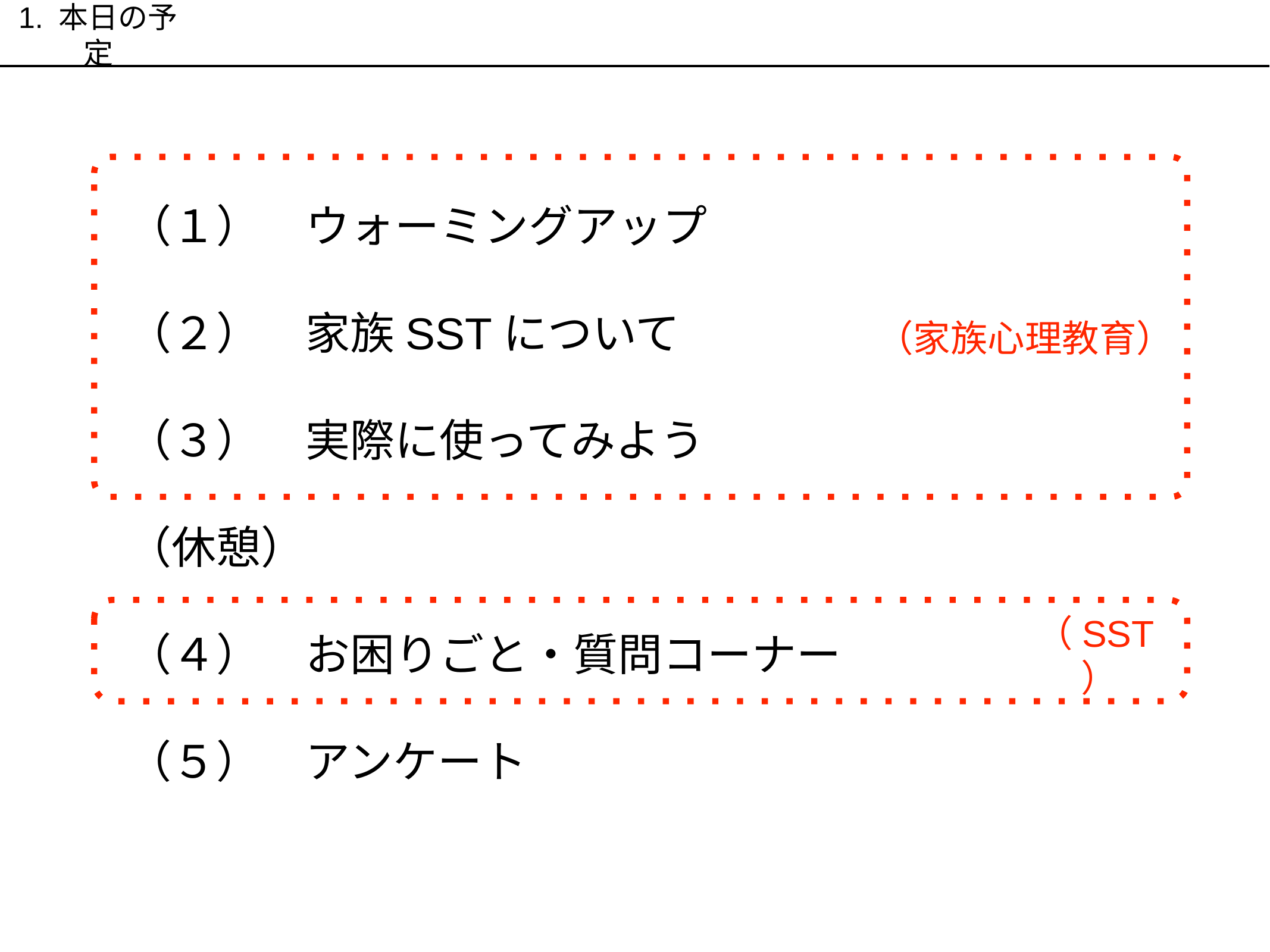

1. 本日の予定

（１）　ウォーミングアップ

（２）　家族SSTについて

（３）　実際に使ってみよう

（休憩）

（４）　お困りごと・質問コーナー

（５）　アンケート
（家族心理教育）

（SST）